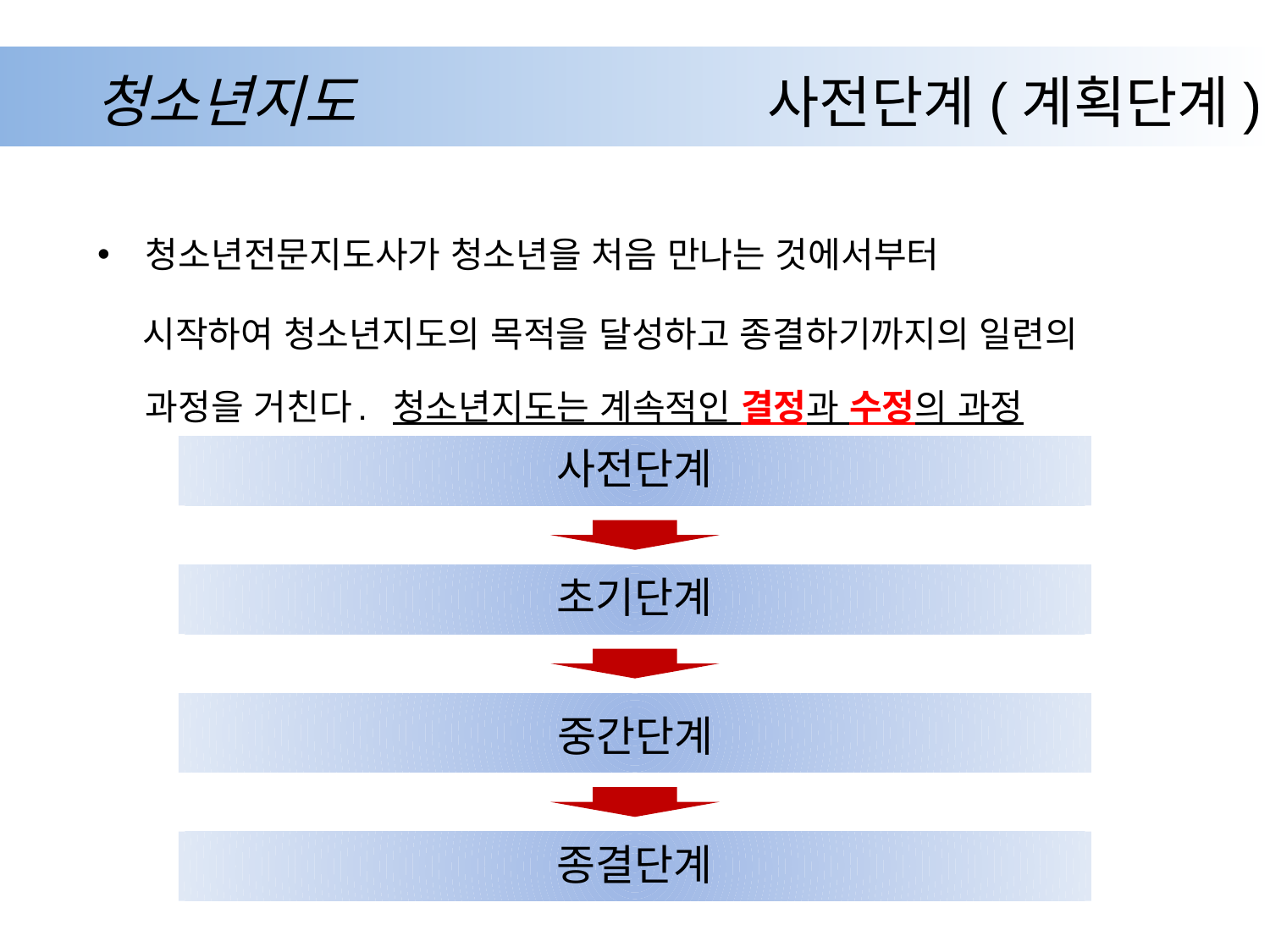

사전단계(계획단계)

# 청소년지도
청소년전문지도사가 청소년을 처음 만나는 것에서부터
    시작하여 청소년지도의 목적을 달성하고 종결하기까지의 일련의 과정을 거친다.  청소년지도는 계속적인 결정과 수정의 과정

사전단계

초기단계

중간단계

종결단계